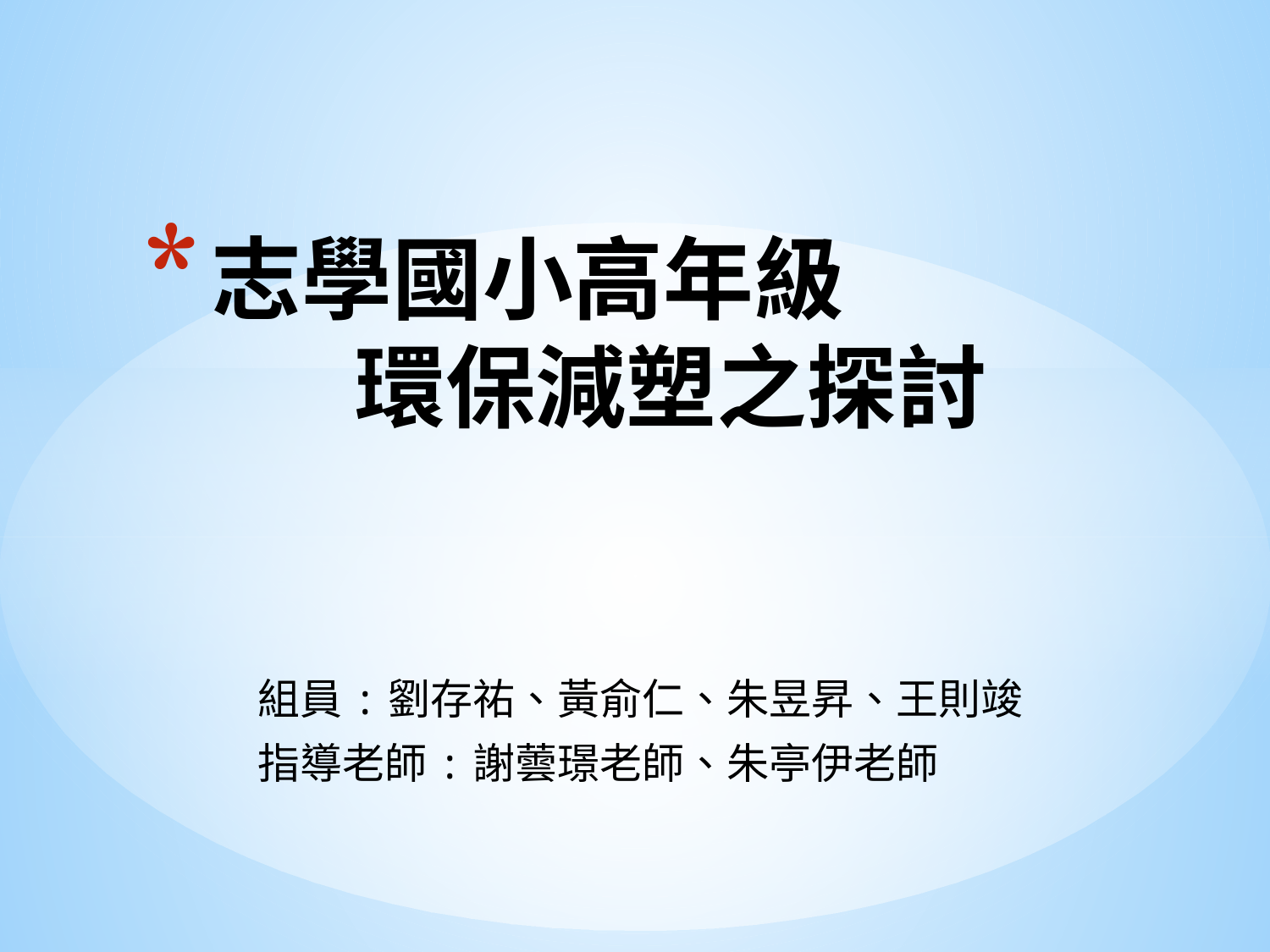

# 志學國小高年級 環保減塑之探討
組員:劉存祐、黃俞仁、朱昱昇、王則竣
指導老師:謝蕓璟老師、朱亭伊老師